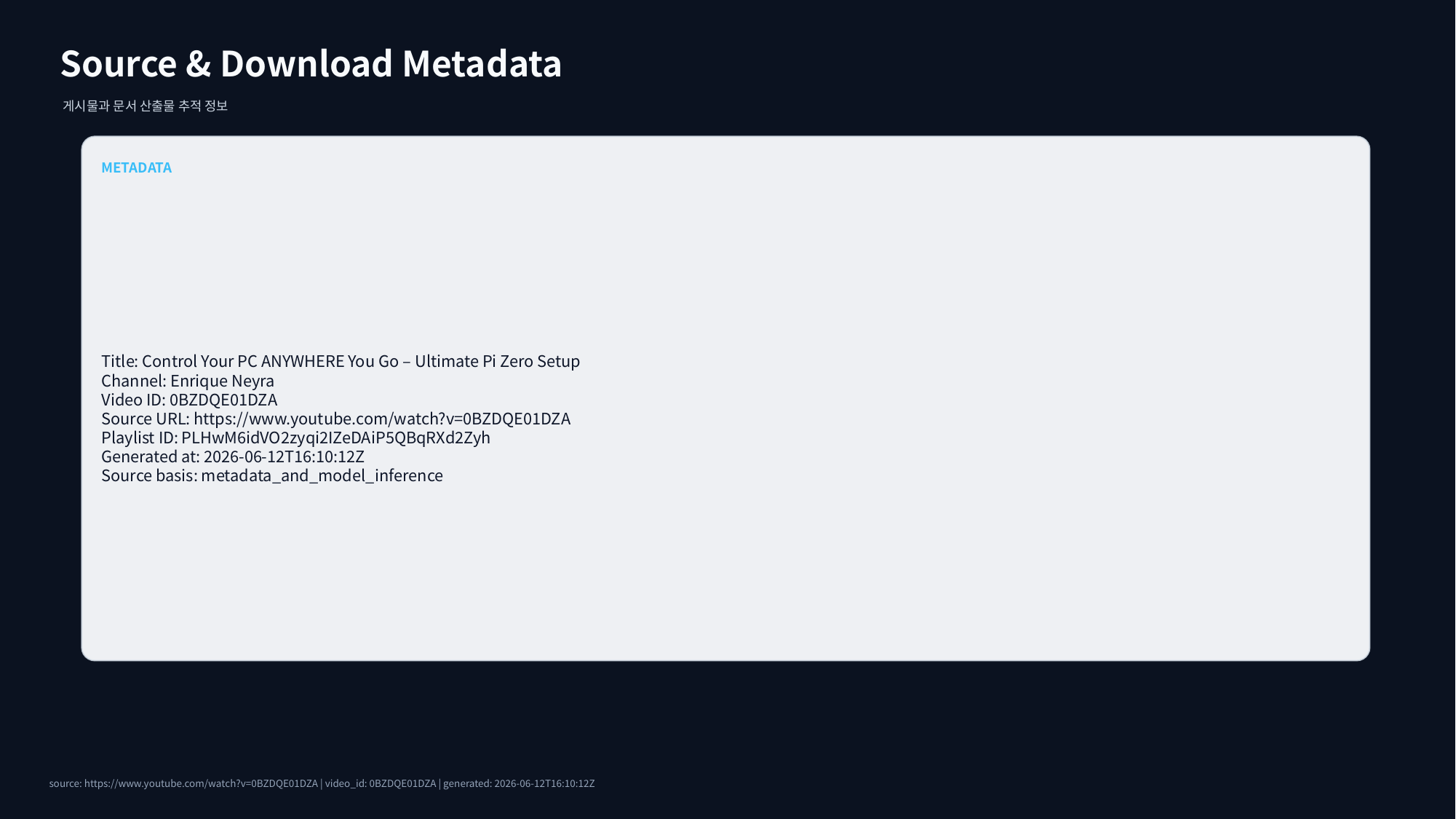

Source & Download Metadata
게시물과 문서 산출물 추적 정보

METADATA
Title: Control Your PC ANYWHERE You Go – Ultimate Pi Zero Setup
Channel: Enrique Neyra
Video ID: 0BZDQE01DZA
Source URL: https://www.youtube.com/watch?v=0BZDQE01DZA
Playlist ID: PLHwM6idVO2zyqi2IZeDAiP5QBqRXd2Zyh
Generated at: 2026-06-12T16:10:12Z
Source basis: metadata_and_model_inference
source: https://www.youtube.com/watch?v=0BZDQE01DZA | video_id: 0BZDQE01DZA | generated: 2026-06-12T16:10:12Z